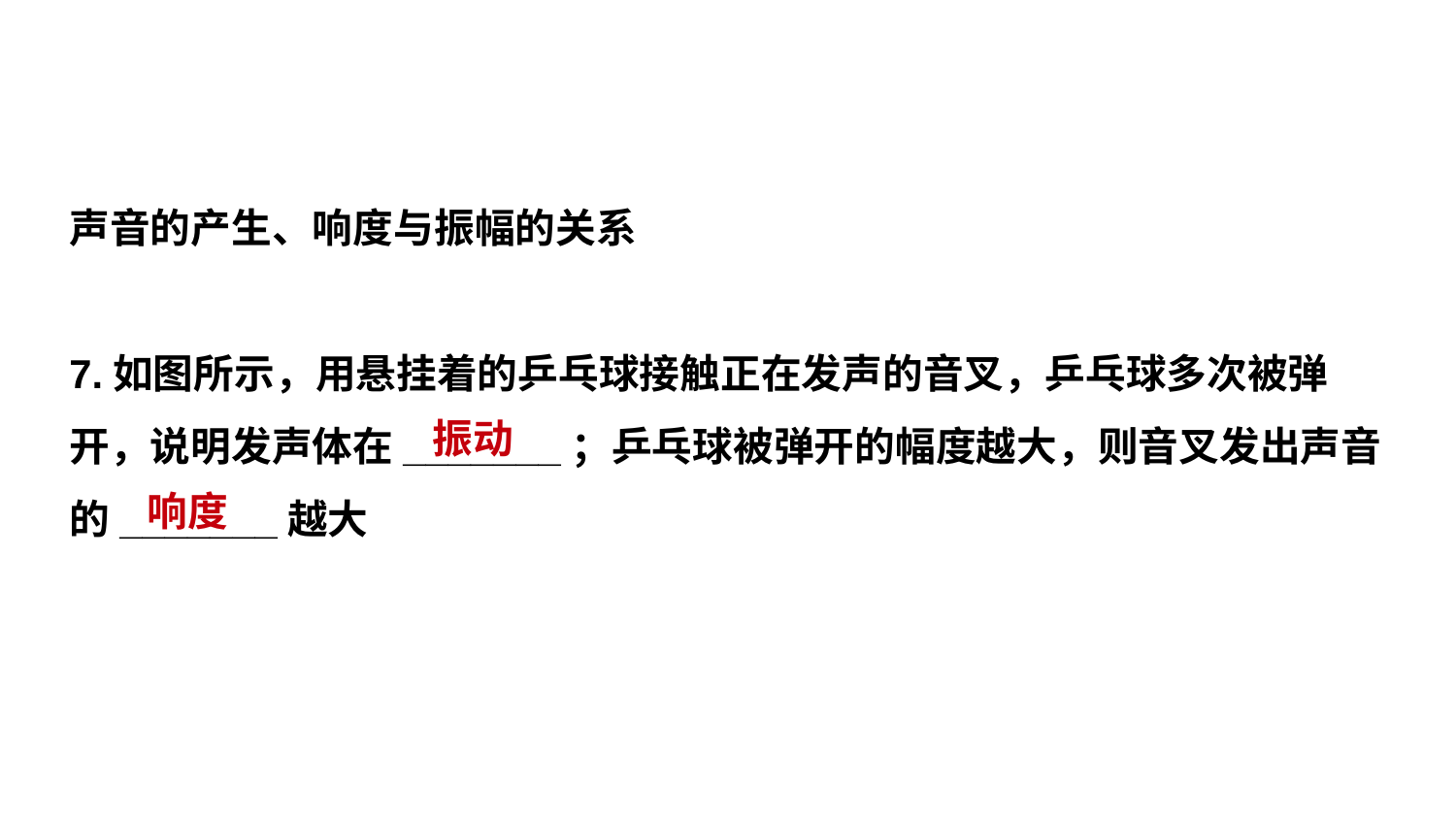

声音的产生、响度与振幅的关系

7.如图所示，用悬挂着的乒乓球接触正在发声的音叉，乒乓球多次被弹
开，说明发声体在_______；乒乓球被弹开的幅度越大，则音叉发出声音
的_______越大
 振动
 响度